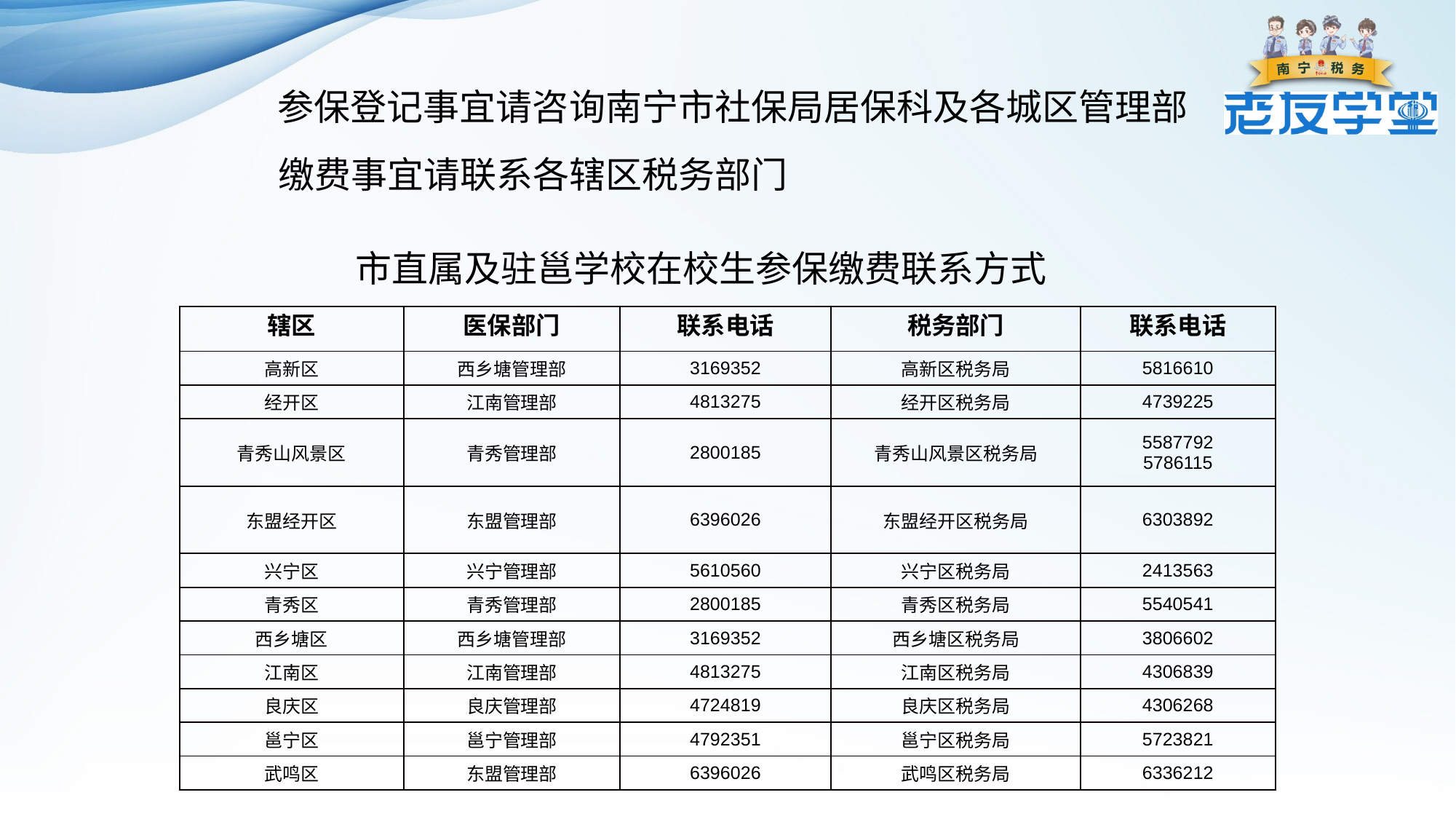

参保登记事宜请咨询南宁市社保局居保科及各城区管理部
缴费事宜请联系各辖区税务部门
市直属及驻邕学校在校生参保缴费联系方式
| 辖区 | 医保部门 | 联系电话 | 税务部门 | 联系电话 |
| --- | --- | --- | --- | --- |
| 高新区 | 西乡塘管理部 | 3169352 | 高新区税务局 | 5816610 |
| 经开区 | 江南管理部 | 4813275 | 经开区税务局 | 4739225 |
| 青秀山风景区 | 青秀管理部 | 2800185 | 青秀山风景区税务局 | 5587792 5786115 |
| 东盟经开区 | 东盟管理部 | 6396026 | 东盟经开区税务局 | 6303892 |
| 兴宁区 | 兴宁管理部 | 5610560 | 兴宁区税务局 | 2413563 |
| 青秀区 | 青秀管理部 | 2800185 | 青秀区税务局 | 5540541 |
| 西乡塘区 | 西乡塘管理部 | 3169352 | 西乡塘区税务局 | 3806602 |
| 江南区 | 江南管理部 | 4813275 | 江南区税务局 | 4306839 |
| 良庆区 | 良庆管理部 | 4724819 | 良庆区税务局 | 4306268 |
| 邕宁区 | 邕宁管理部 | 4792351 | 邕宁区税务局 | 5723821 |
| 武鸣区 | 东盟管理部 | 6396026 | 武鸣区税务局 | 6336212 |